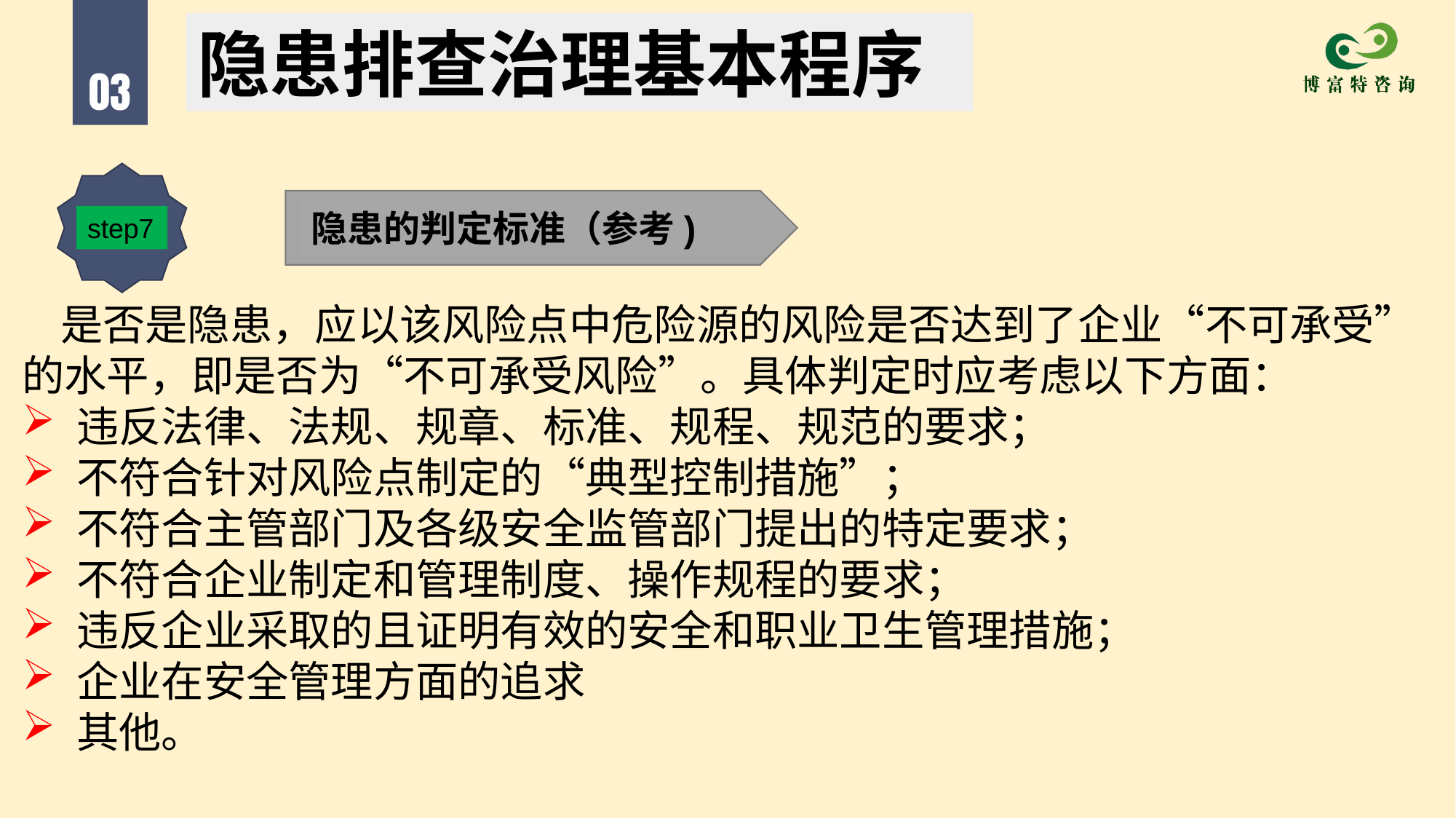

隐患排查治理基本程序
03

隐患的判定标准（参考)
step7
   是否是隐患，应以该风险点中危险源的风险是否达到了企业“不可承受”的水平，即是否为“不可承受风险”。具体判定时应考虑以下方面：
违反法律、法规、规章、标准、规程、规范的要求；
不符合针对风险点制定的“典型控制措施”；
不符合主管部门及各级安全监管部门提出的特定要求；
不符合企业制定和管理制度、操作规程的要求；
违反企业采取的且证明有效的安全和职业卫生管理措施；
企业在安全管理方面的追求
其他。